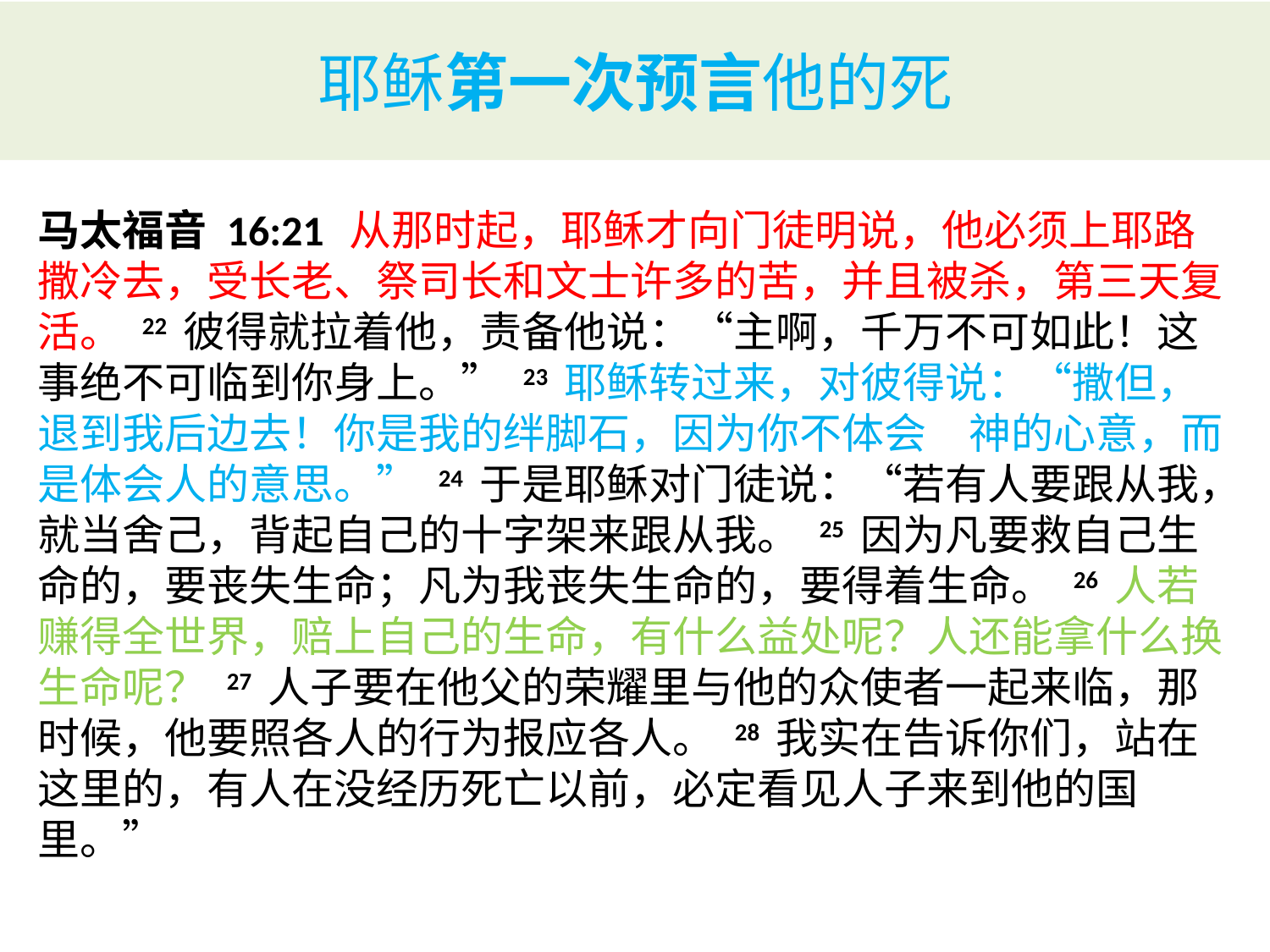

# 耶稣第一次预言他的死
马太福音 16:21  从那时起，耶稣才向门徒明说，他必须上耶路撒冷去，受长老、祭司长和文士许多的苦，并且被杀，第三天复活。 22 彼得就拉着他，责备他说：“主啊，千万不可如此！这事绝不可临到你身上。” 23 耶稣转过来，对彼得说：“撒但，退到我后边去！你是我的绊脚石，因为你不体会　神的心意，而是体会人的意思。” 24 于是耶稣对门徒说：“若有人要跟从我，就当舍己，背起自己的十字架来跟从我。 25 因为凡要救自己生命的，要丧失生命；凡为我丧失生命的，要得着生命。 26 人若赚得全世界，赔上自己的生命，有什么益处呢？人还能拿什么换生命呢？ 27 人子要在他父的荣耀里与他的众使者一起来临，那时候，他要照各人的行为报应各人。 28 我实在告诉你们，站在这里的，有人在没经历死亡以前，必定看见人子来到他的国里。”